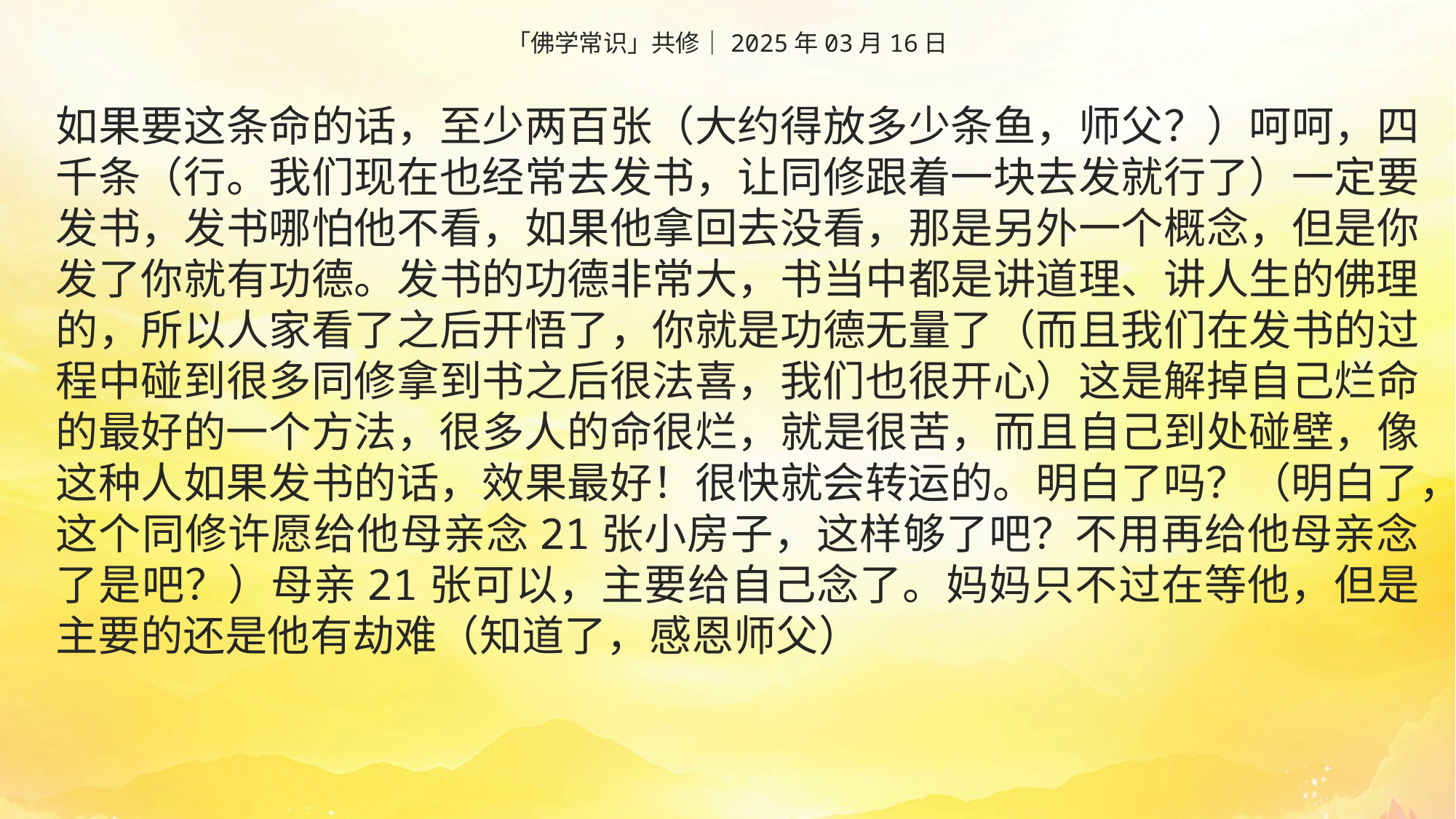

「佛学常识」共修｜2025年03月16日
如果要这条命的话，至少两百张（大约得放多少条鱼，师父？）呵呵，四千条（行。我们现在也经常去发书，让同修跟着一块去发就行了）一定要发书，发书哪怕他不看，如果他拿回去没看，那是另外一个概念，但是你发了你就有功德。发书的功德非常大，书当中都是讲道理、讲人生的佛理的，所以人家看了之后开悟了，你就是功德无量了（而且我们在发书的过程中碰到很多同修拿到书之后很法喜，我们也很开心）这是解掉自己烂命的最好的一个方法，很多人的命很烂，就是很苦，而且自己到处碰壁，像这种人如果发书的话，效果最好！很快就会转运的。明白了吗？（明白了，这个同修许愿给他母亲念21张小房子，这样够了吧？不用再给他母亲念了是吧？）母亲21张可以，主要给自己念了。妈妈只不过在等他，但是主要的还是他有劫难（知道了，感恩师父）